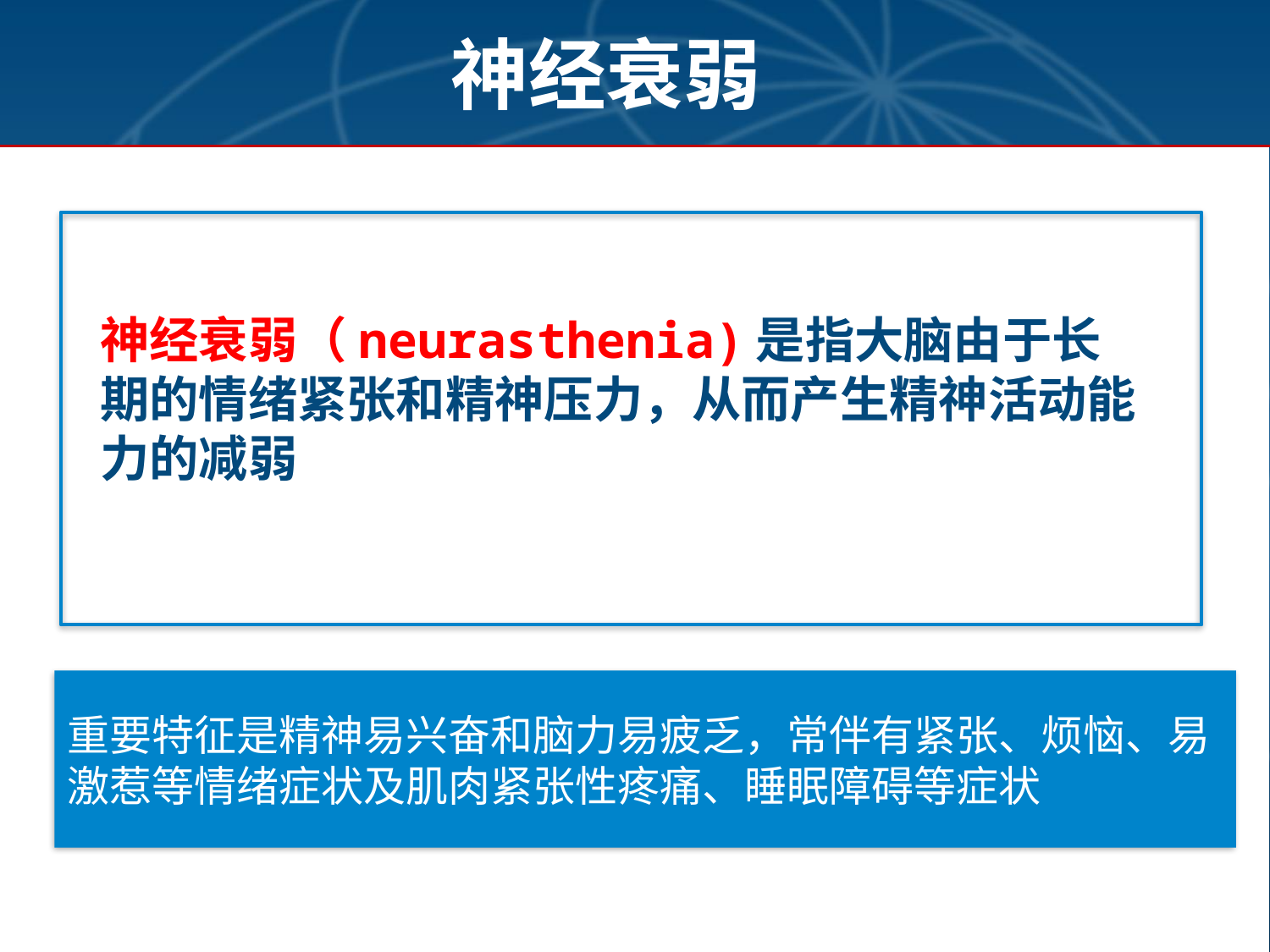

神经衰弱

神经衰弱（neurasthenia)是指大脑由于长期的情绪紧张和精神压力，从而产生精神活动能力的减弱
重要特征是精神易兴奋和脑力易疲乏，常伴有紧张、烦恼、易激惹等情绪症状及肌肉紧张性疼痛、睡眠障碍等症状